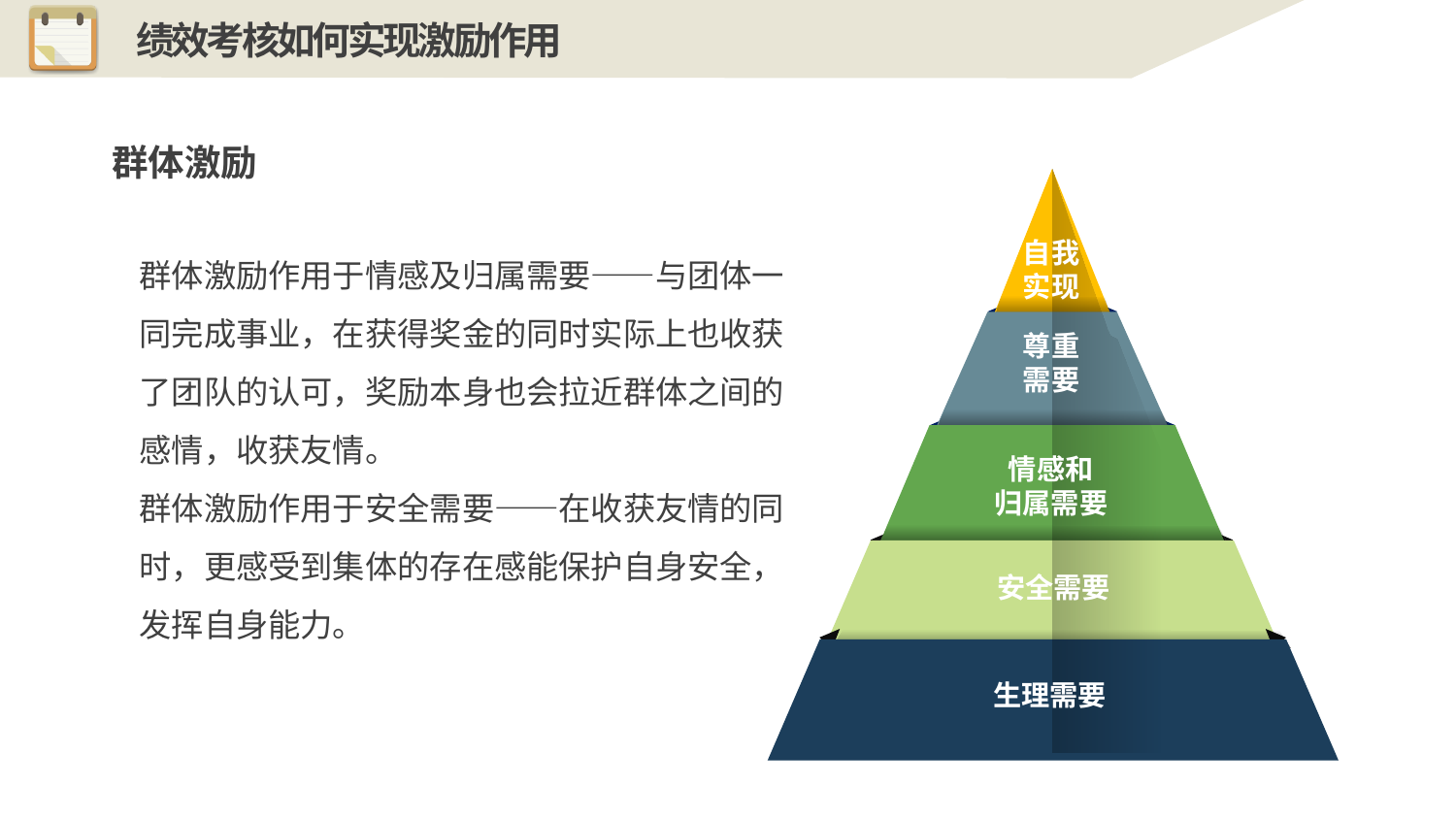

绩效考核如何实现激励作用
群体激励

自我
实现

尊重需要

情感和
归属需要

安全需要

生理需要
群体激励作用于情感及归属需要——与团体一同完成事业，在获得奖金的同时实际上也收获了团队的认可，奖励本身也会拉近群体之间的感情，收获友情。
群体激励作用于安全需要——在收获友情的同时，更感受到集体的存在感能保护自身安全，发挥自身能力。